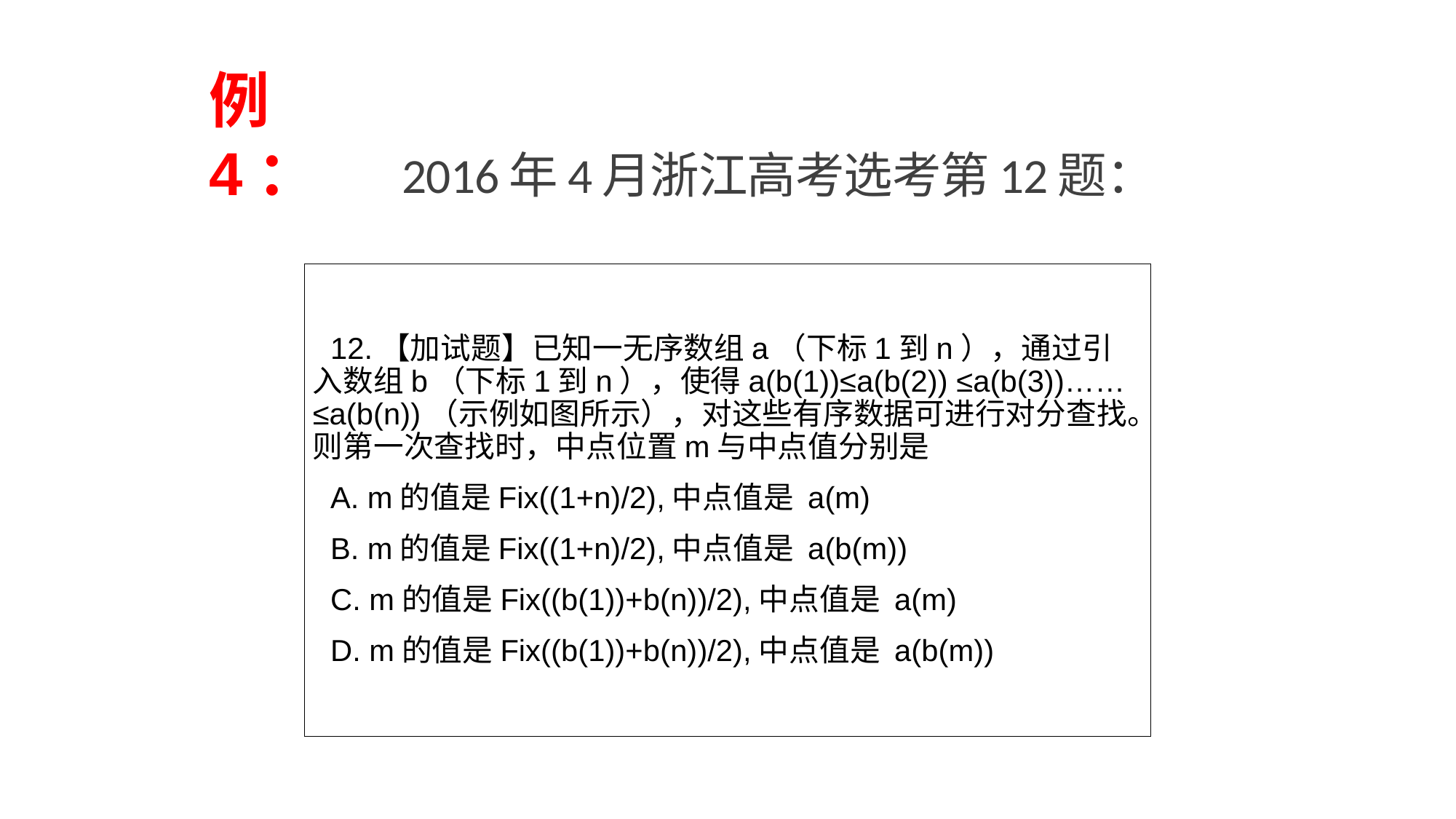

例4：
# 2016年4月浙江高考选考第12题：
12.【加试题】已知一无序数组a（下标1到n），通过引入数组b（下标1到n），使得a(b(1))≤a(b(2)) ≤a(b(3))……≤a(b(n))（示例如图所示），对这些有序数据可进行对分查找。则第一次查找时，中点位置m与中点值分别是
A. m的值是Fix((1+n)/2),中点值是 a(m)
B. m的值是Fix((1+n)/2),中点值是 a(b(m))
C. m的值是Fix((b(1))+b(n))/2),中点值是 a(m)
D. m的值是Fix((b(1))+b(n))/2),中点值是 a(b(m))
46